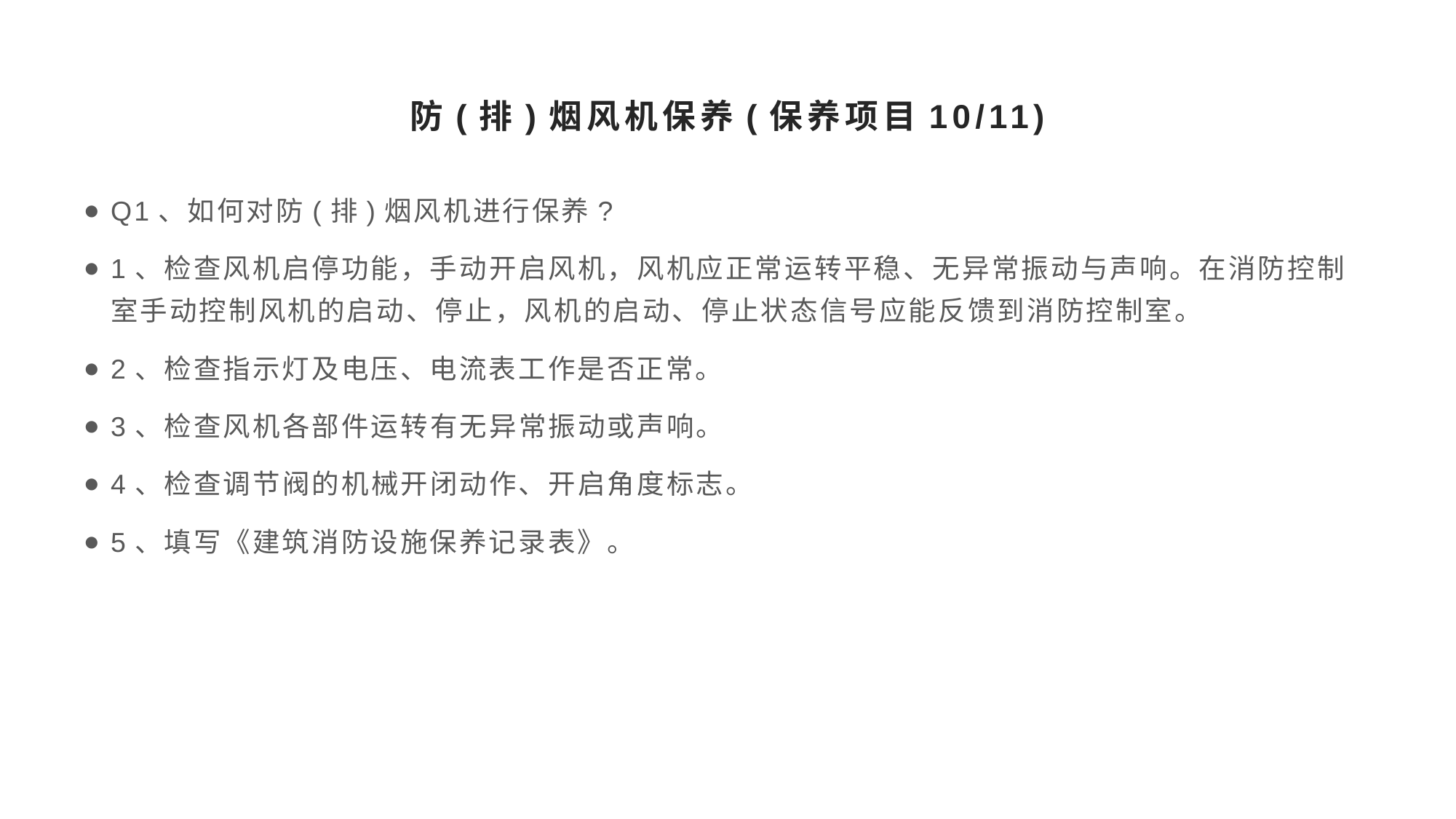

# 防(排)烟风机保养(保养项目10/11)
Q1、如何对防(排)烟风机进行保养?
1、检查风机启停功能，手动开启风机，风机应正常运转平稳、无异常振动与声响。在消防控制室手动控制风机的启动、停止，风机的启动、停止状态信号应能反馈到消防控制室。
2、检查指示灯及电压、电流表工作是否正常。
3、检查风机各部件运转有无异常振动或声响。
4、检查调节阀的机械开闭动作、开启角度标志。
5、填写《建筑消防设施保养记录表》。
11